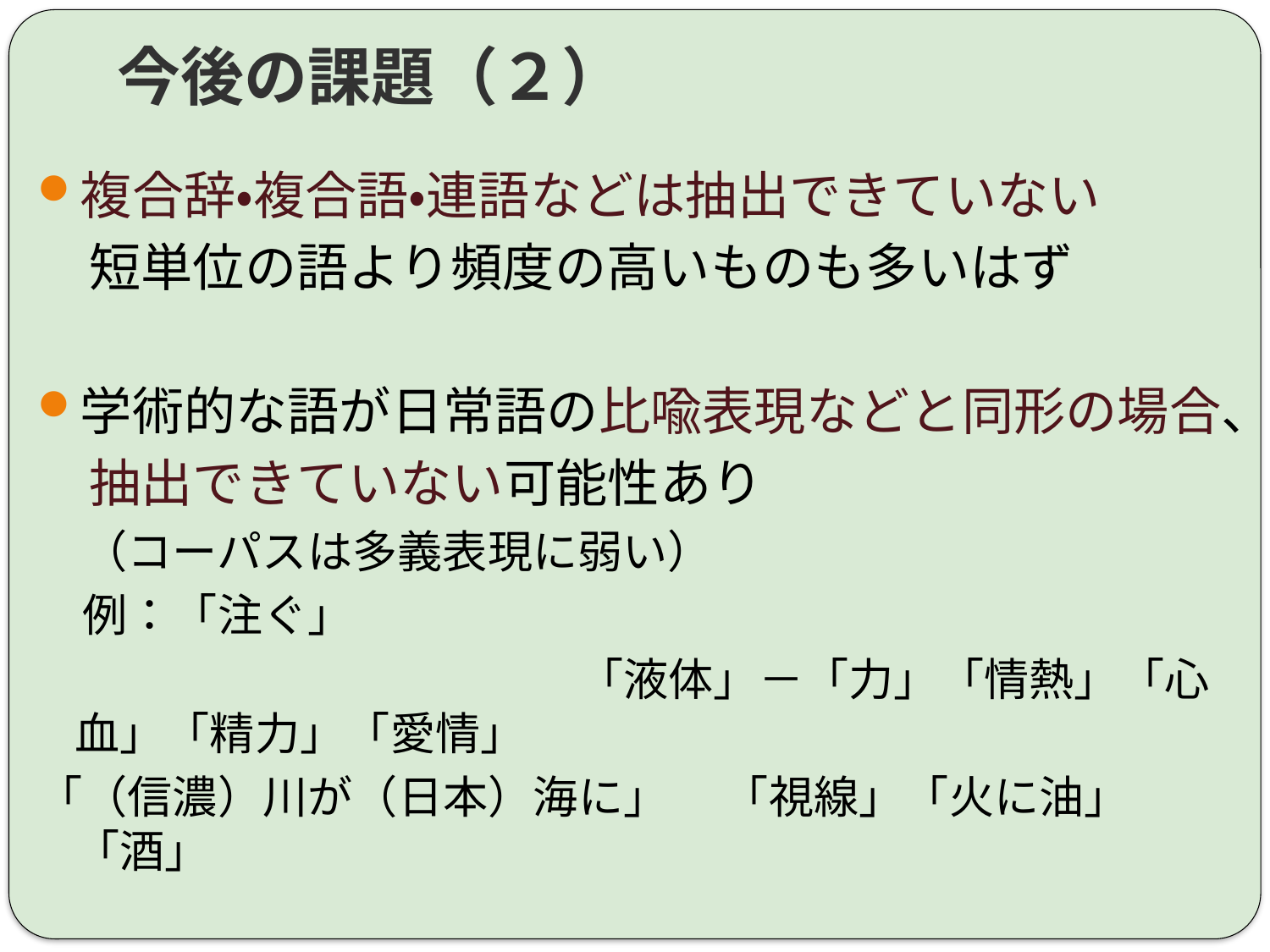

# 今後の課題（２）
複合辞・複合語・連語などは抽出できていない
　短単位の語より頻度の高いものも多いはず

学術的な語が日常語の比喩表現などと同形の場合、
　抽出できていない可能性あり
　（コーパスは多義表現に弱い）
　例：「注ぐ」
　　　　　　　　　　　　「液体」－「力」「情熱」「心血」「精力」「愛情」
「（信濃）川が（日本）海に」　 「視線」「火に油」「酒」